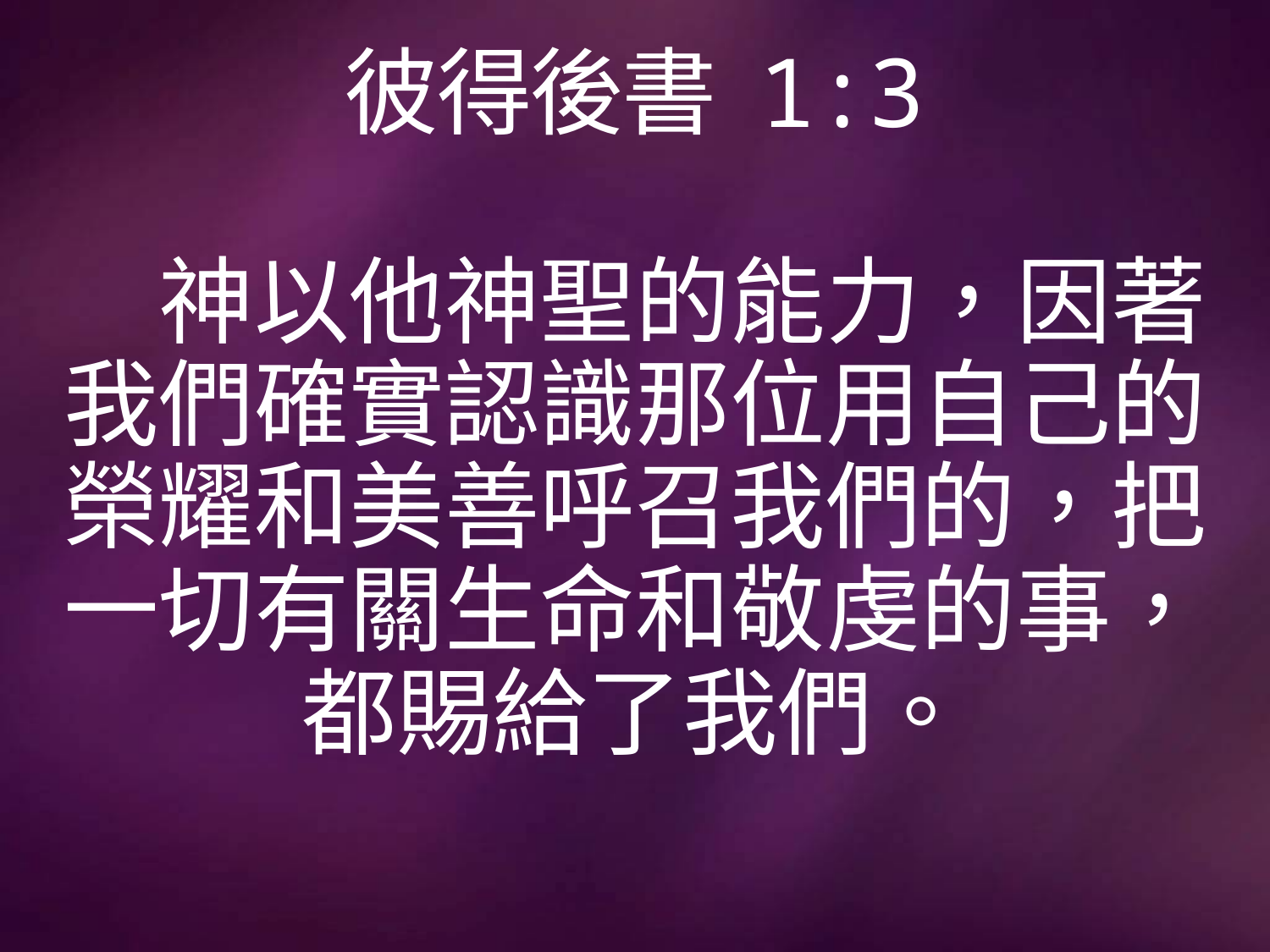

# 彼得後書 1:3
　神以他神聖的能力，因著我們確實認識那位用自己的榮耀和美善呼召我們的，把一切有關生命和敬虔的事，都賜給了我們。